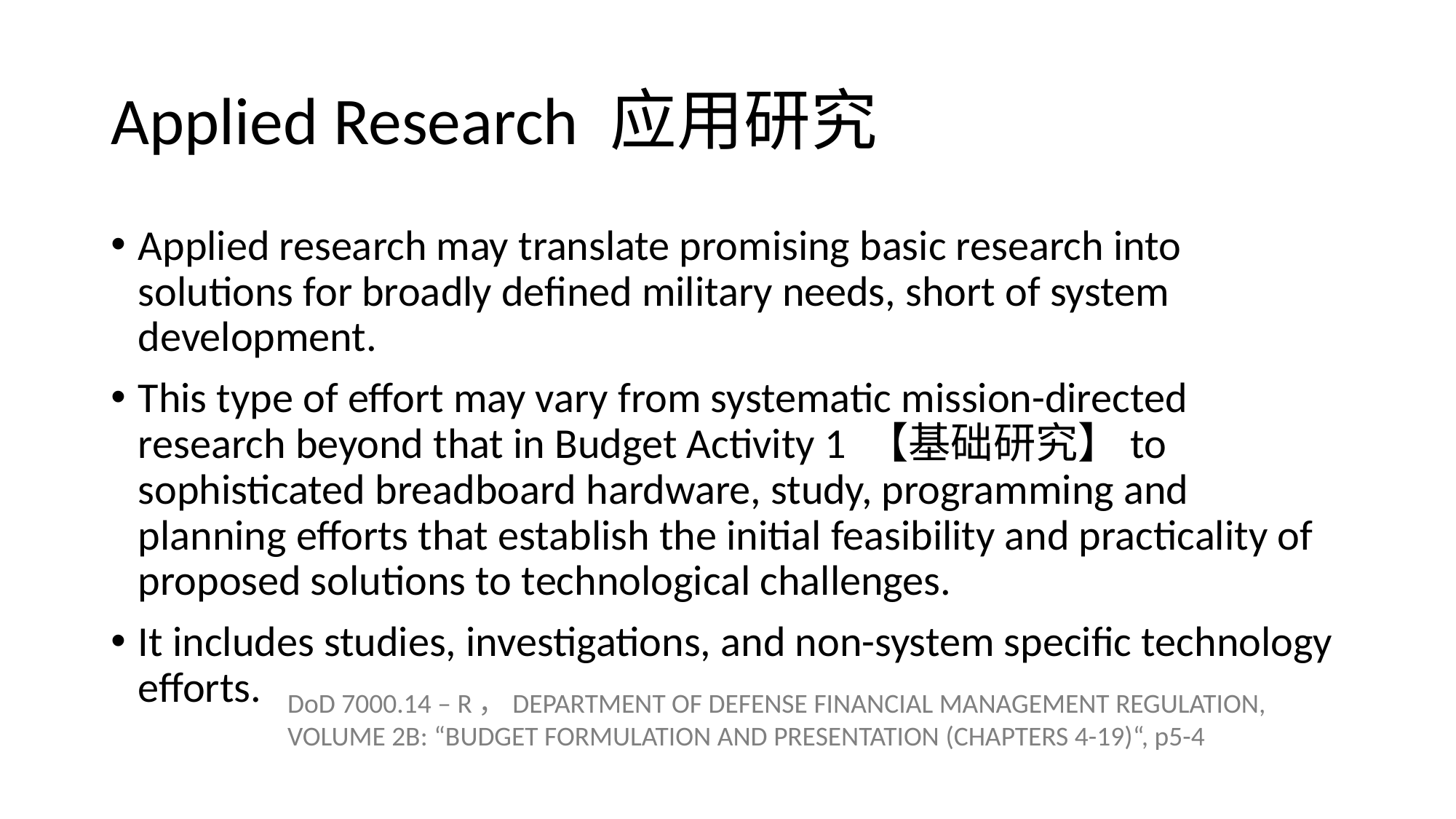

# Applied Research 应用研究
Applied research may translate promising basic research into solutions for broadly defined military needs, short of system development.
This type of effort may vary from systematic mission-directed research beyond that in Budget Activity 1 【基础研究】to sophisticated breadboard hardware, study, programming and planning efforts that establish the initial feasibility and practicality of proposed solutions to technological challenges.
It includes studies, investigations, and non-system specific technology efforts.
DoD 7000.14 – R，DEPARTMENT OF DEFENSE FINANCIAL MANAGEMENT REGULATION, VOLUME 2B: “BUDGET FORMULATION AND PRESENTATION (CHAPTERS 4-19)“, p5-4